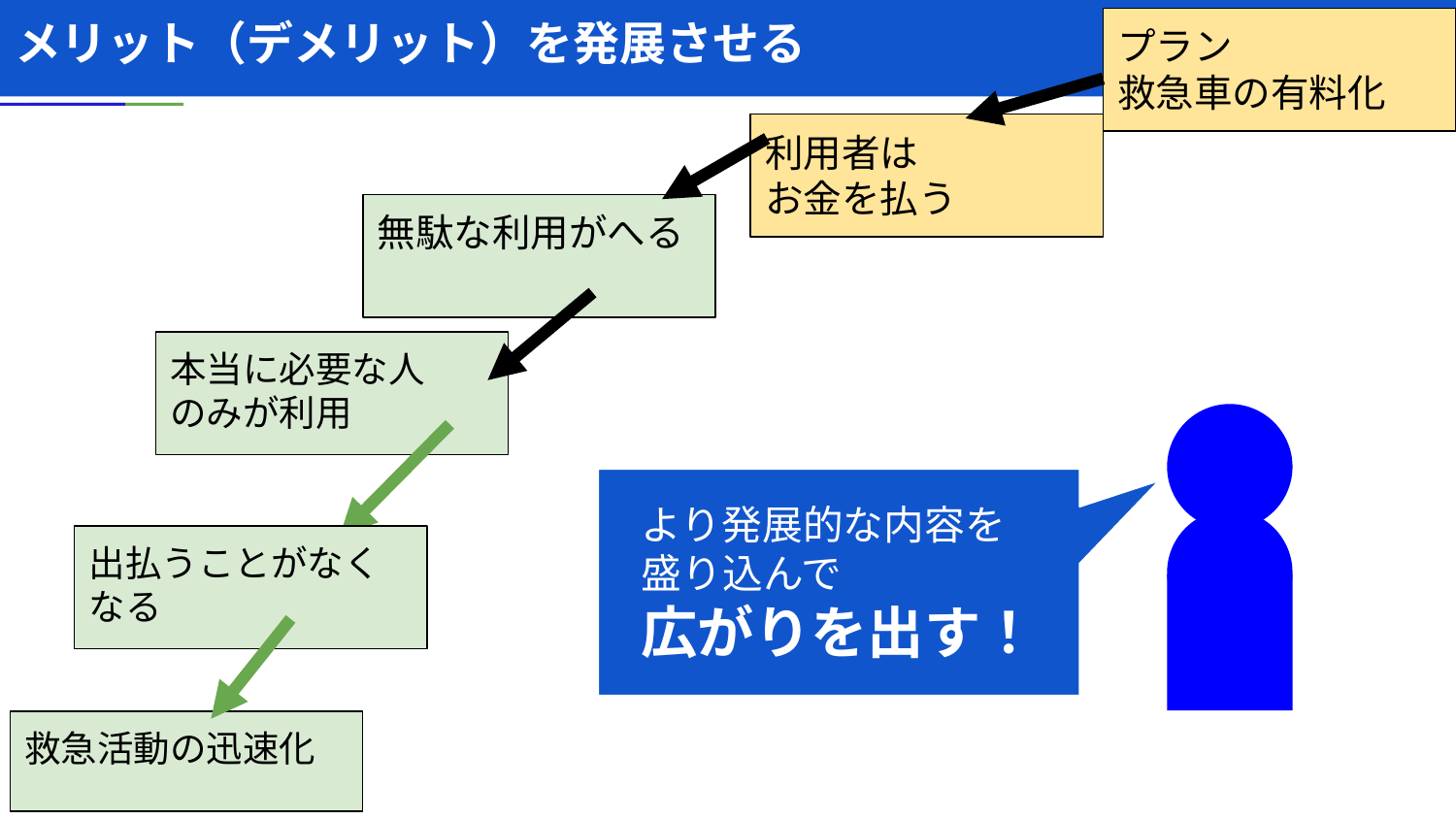

メリット（デメリット）を発展させる
プラン
救急車の有料化
利用者は
お金を払う
無駄な利用がへる
本当に必要な人
のみが利用

より発展的な内容を
盛り込んで
広がりを出す！
出払うことがなくなる
救急活動の迅速化